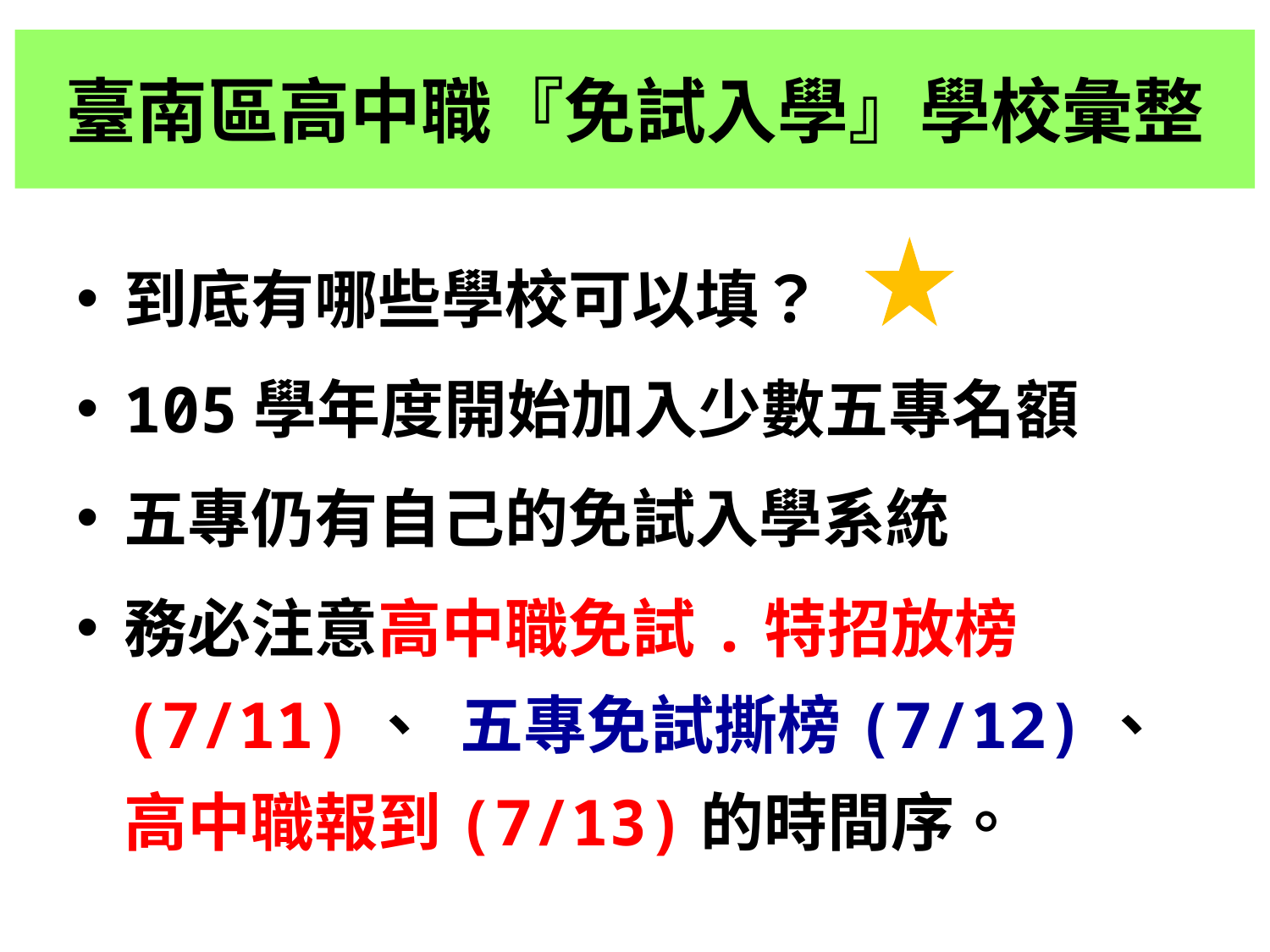

# 臺南區高中職『免試入學』學校彙整
到底有哪些學校可以填？

105學年度開始加入少數五專名額
五專仍有自己的免試入學系統
務必注意高中職免試.特招放榜(7/11)、  五專免試撕榜(7/12)、高中職報到(7/13)的時間序。